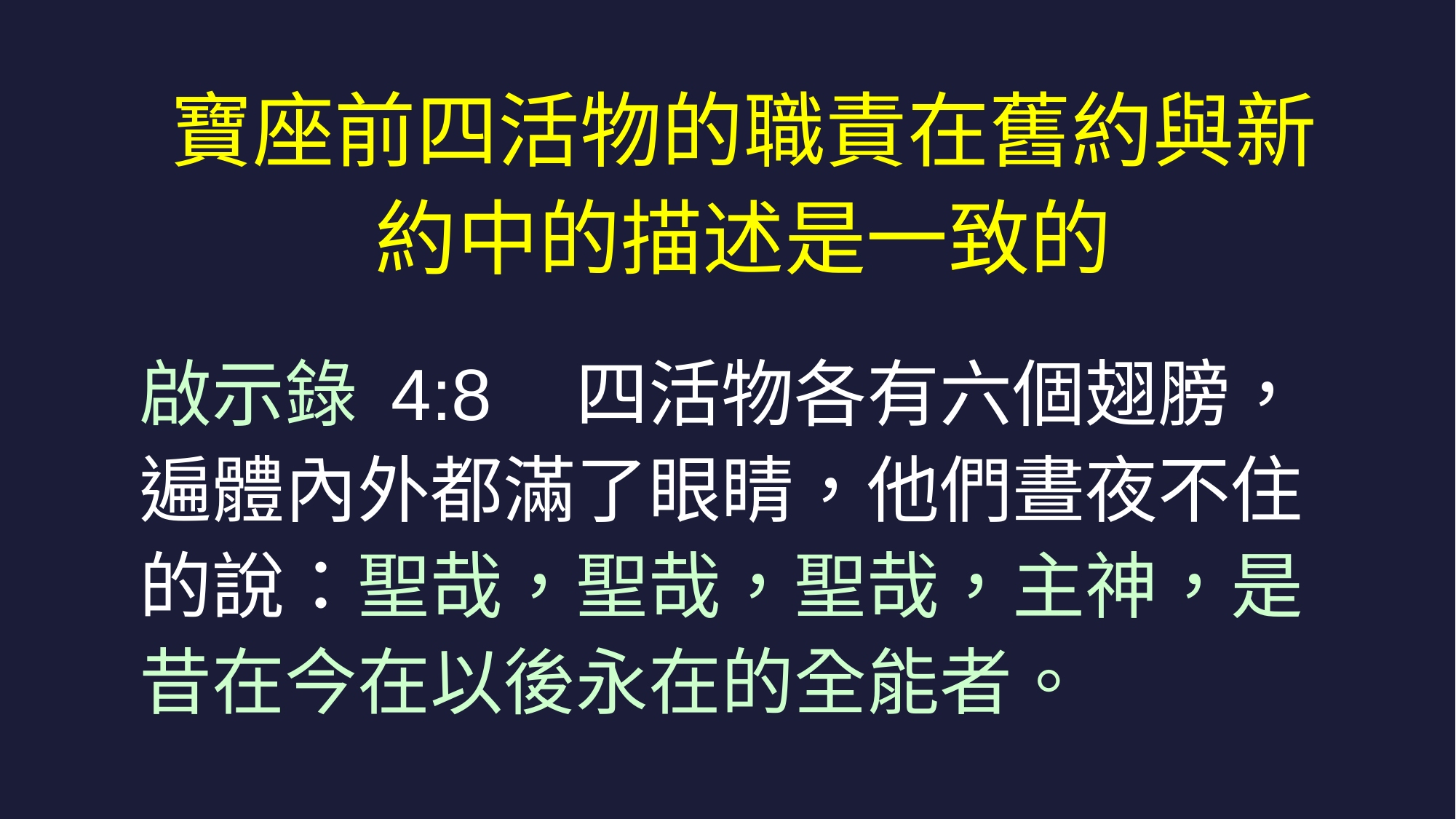

# 寶座前四活物的職責在舊約與新約中的描述是一致的
啟示錄 4:8	四活物各有六個翅膀，遍體內外都滿了眼睛，他們晝夜不住的說：聖哉，聖哉，聖哉，主神，是昔在今在以後永在的全能者。